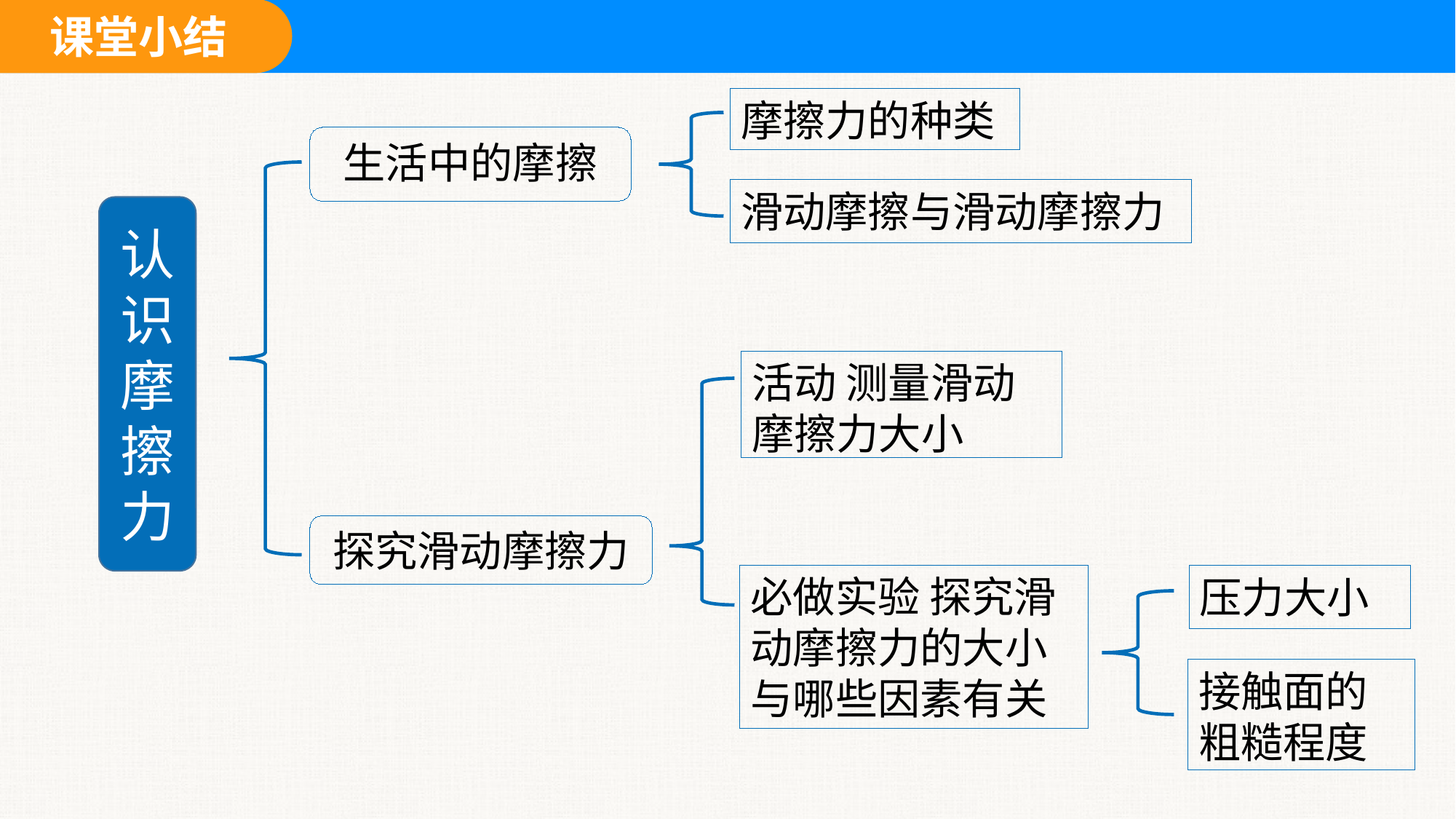

摩擦力的种类

生活中的摩擦

滑动摩擦与滑动摩擦力
认识摩擦力
活动 测量滑动摩擦力大小

探究滑动摩擦力
必做实验 探究滑动摩擦力的大小与哪些因素有关
压力大小

接触面的粗糙程度